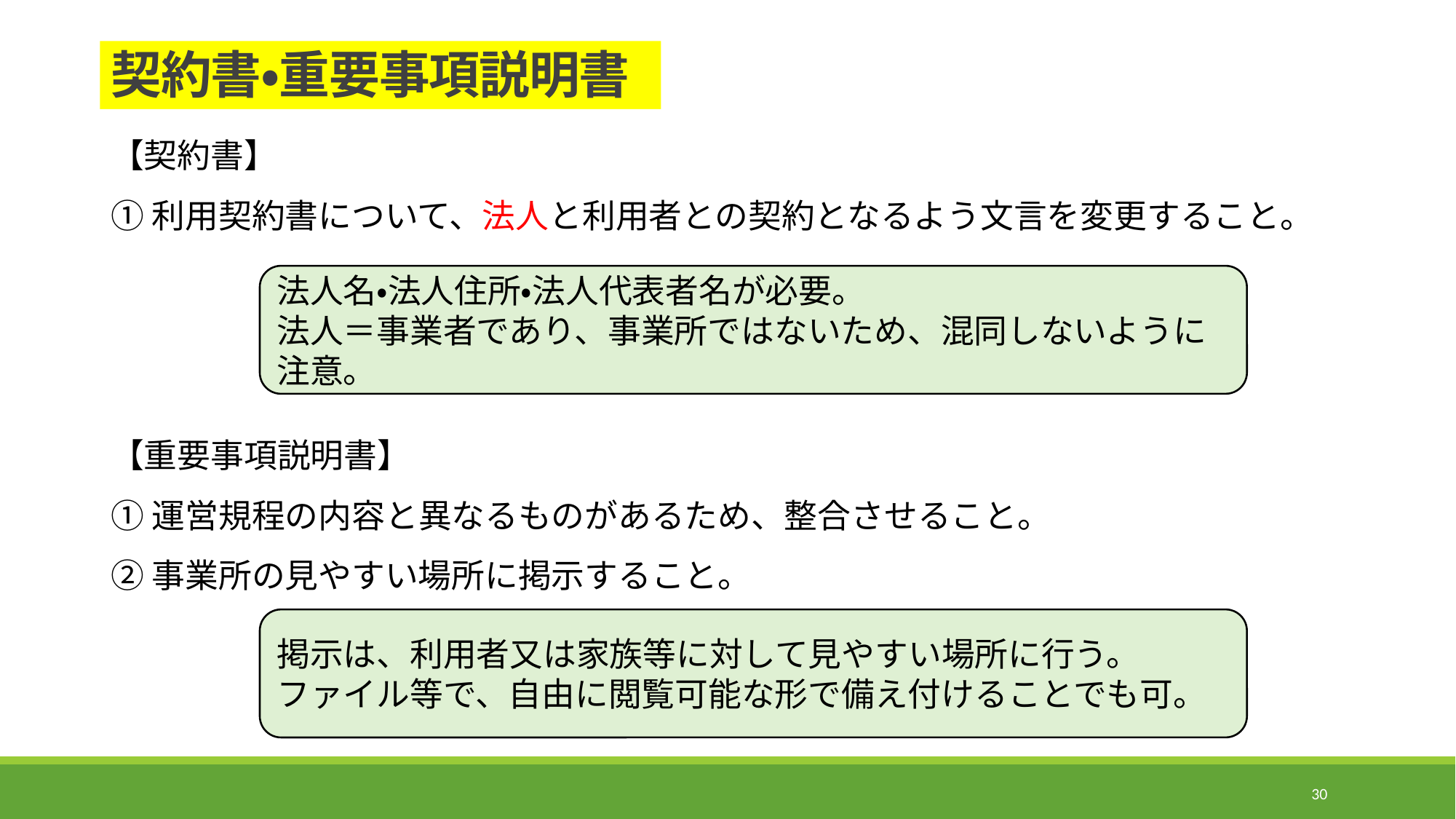

# 契約書・重要事項説明書
【契約書】
①利用契約書について、法人と利用者との契約となるよう文言を変更すること。

【重要事項説明書】
①運営規程の内容と異なるものがあるため、整合させること。
②事業所の見やすい場所に掲示すること。
法人名・法人住所・法人代表者名が必要。
法人＝事業者であり、事業所ではないため、混同しないように注意。
掲示は、利用者又は家族等に対して見やすい場所に行う。
ファイル等で、自由に閲覧可能な形で備え付けることでも可。
30